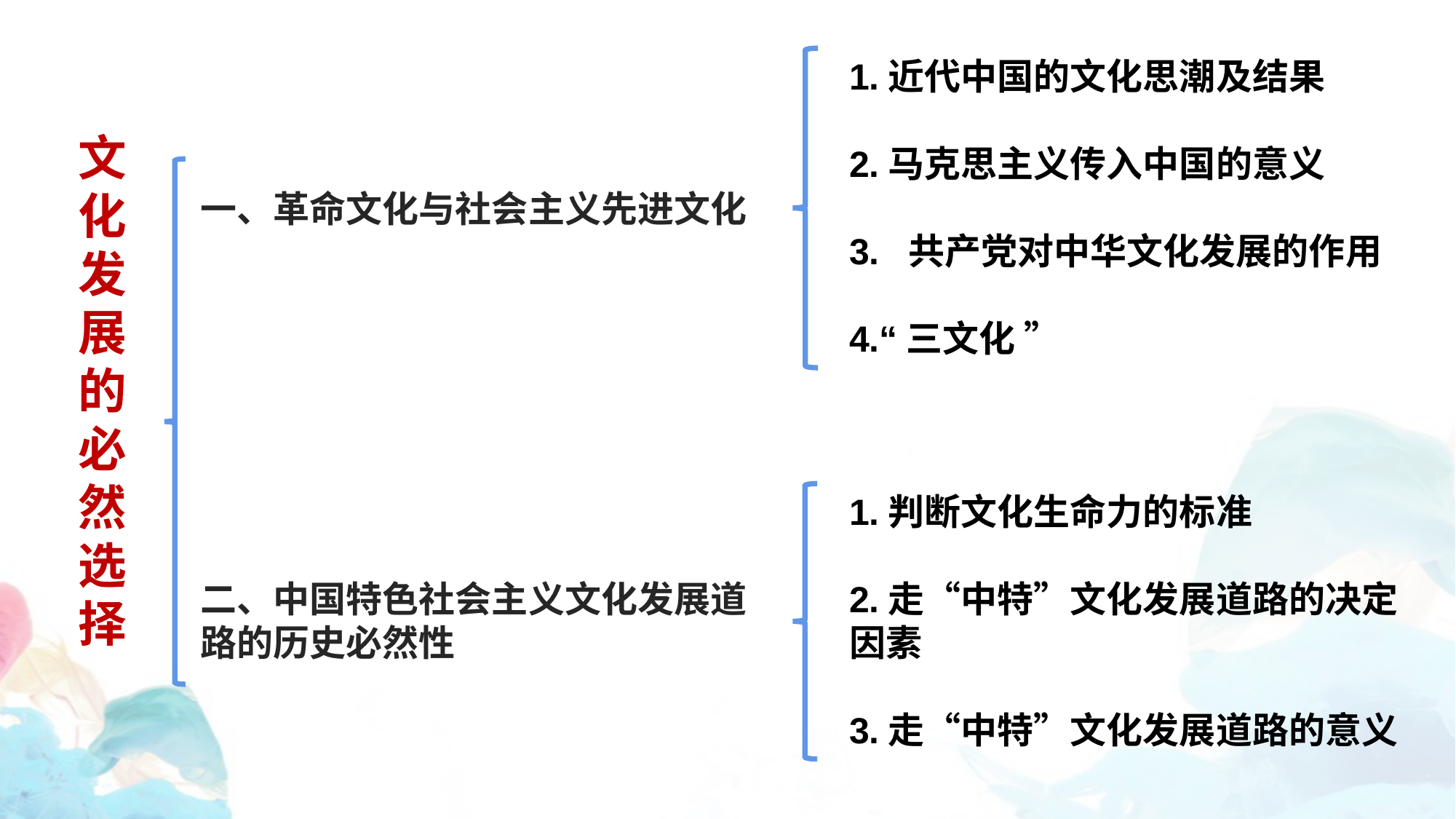

1.近代中国的文化思潮及结果

2.马克思主义传入中国的意义

3.  共产党对中华文化发展的作用

4.“三文化 ”

文化发展的必然选择

一、革命文化与社会主义先进文化
1.判断文化生命力的标准

2.走“中特”文化发展道路的决定因素

3.走“中特”文化发展道路的意义

二、中国特色社会主义文化发展道路的历史必然性